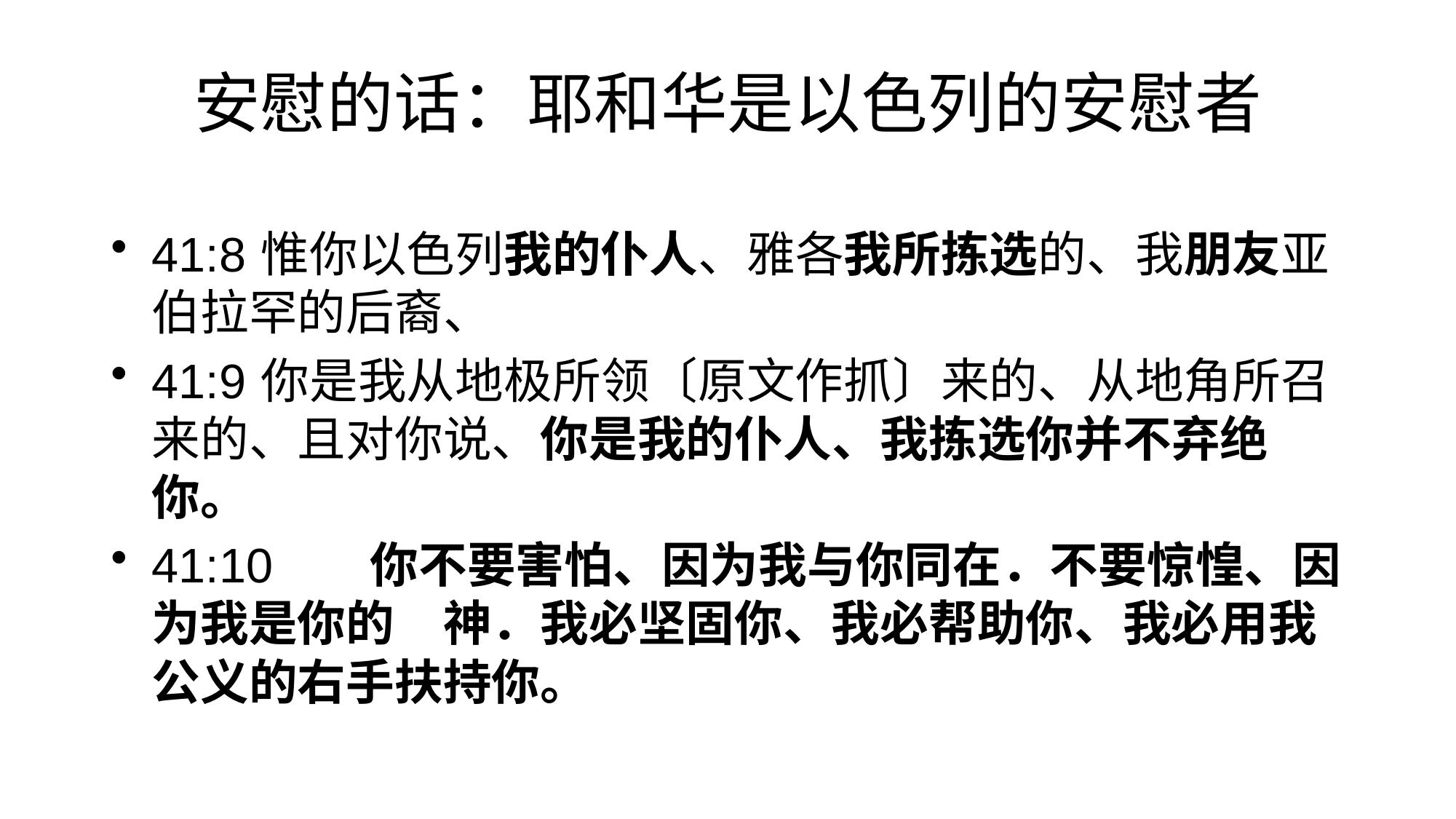

# 安慰的话：耶和华是以色列的安慰者
41:8	惟你以色列我的仆人、雅各我所拣选的、我朋友亚伯拉罕的后裔、
41:9	你是我从地极所领〔原文作抓〕来的、从地角所召来的、且对你说、你是我的仆人、我拣选你并不弃绝你。
41:10	你不要害怕、因为我与你同在．不要惊惶、因为我是你的　神．我必坚固你、我必帮助你、我必用我公义的右手扶持你。